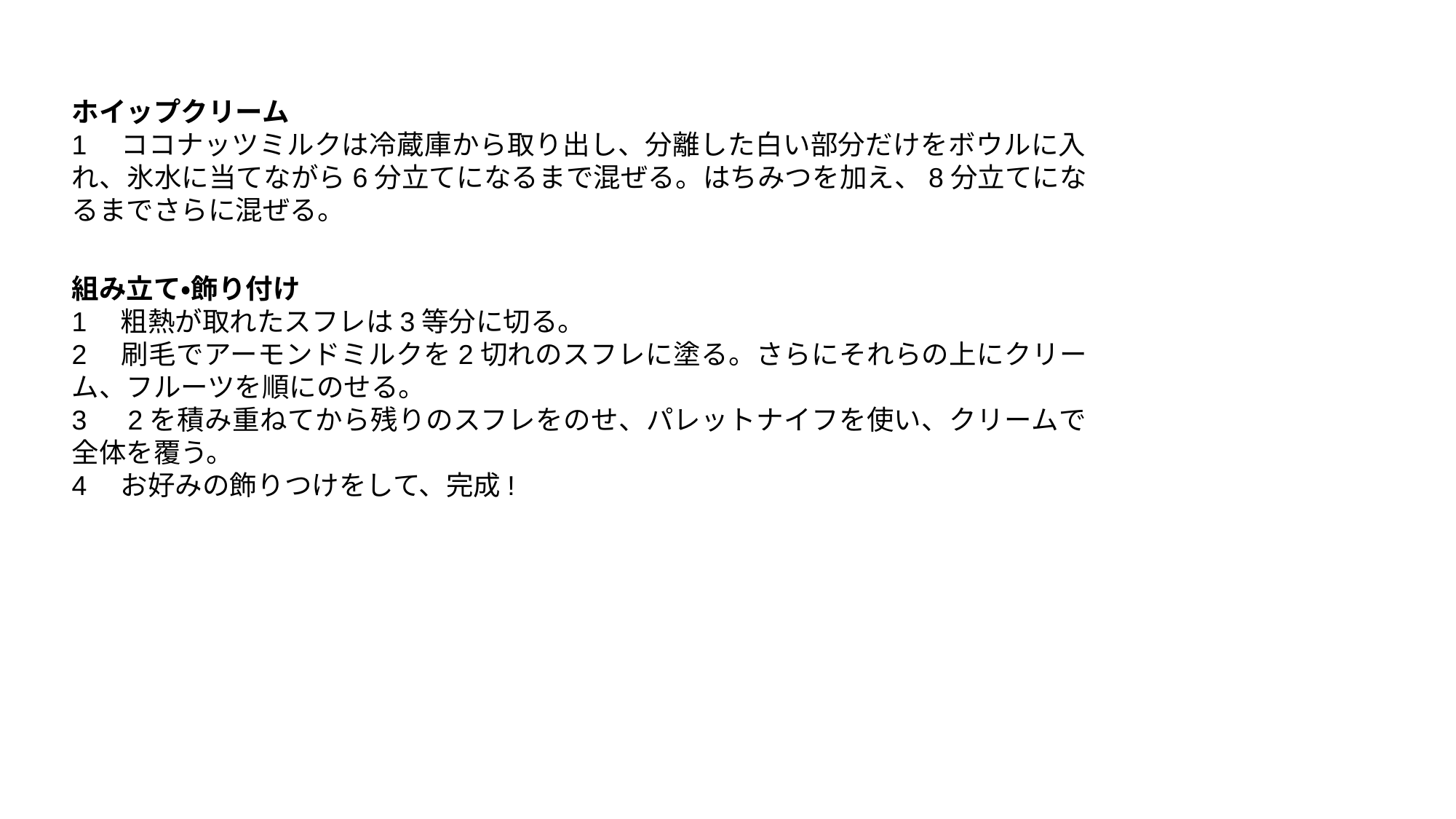

ホイップクリーム
1　ココナッツミルクは冷蔵庫から取り出し、分離した白い部分だけをボウルに入れ、氷水に当てながら6分立てになるまで混ぜる。はちみつを加え、8分立てになるまでさらに混ぜる。
組み立て・飾り付け
1　粗熱が取れたスフレは3等分に切る。
2　刷毛でアーモンドミルクを2切れのスフレに塗る。さらにそれらの上にクリーム、フルーツを順にのせる。
3　2を積み重ねてから残りのスフレをのせ、パレットナイフを使い、クリームで全体を覆う。
4　お好みの飾りつけをして、完成!